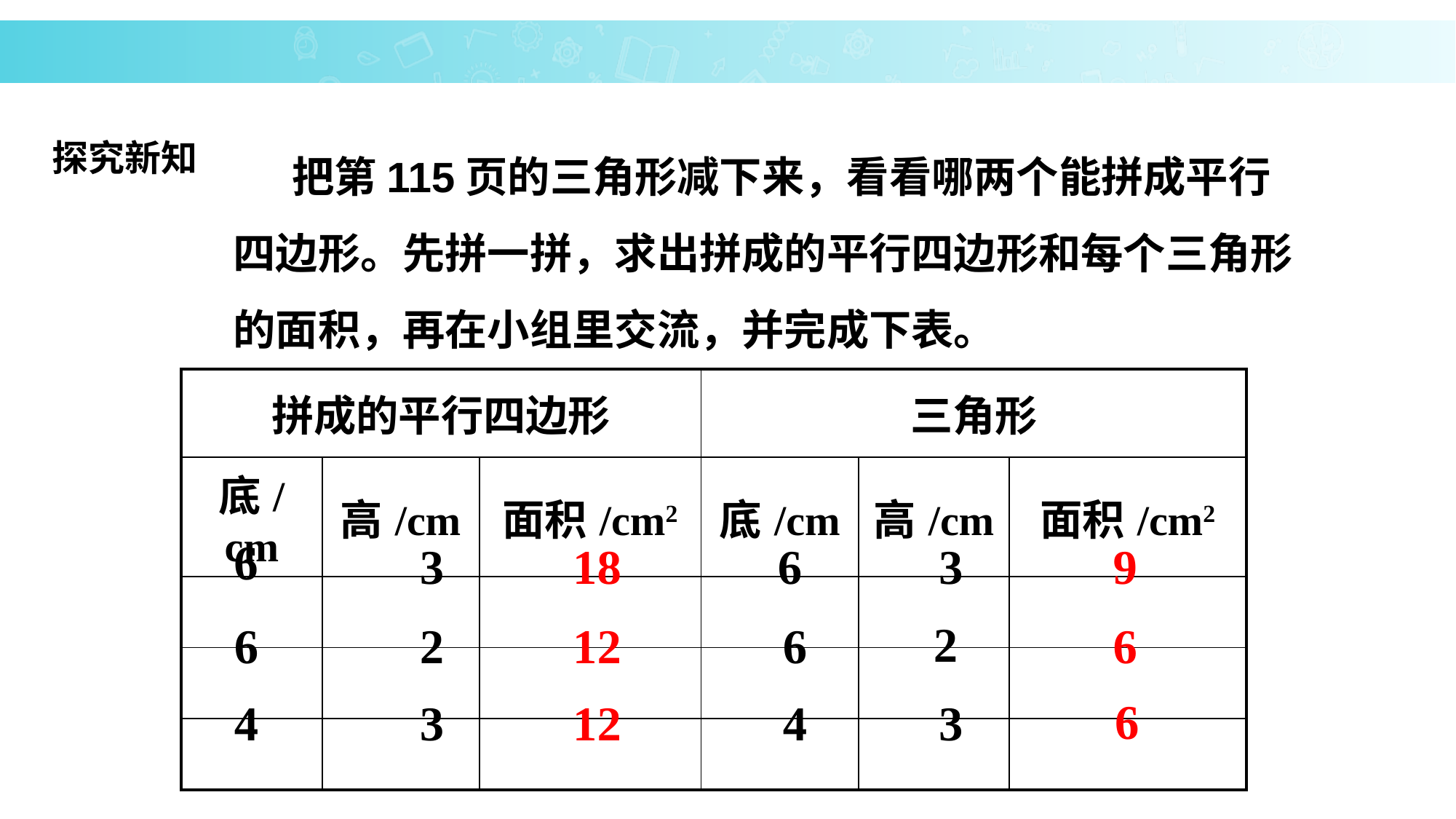

把第115页的三角形减下来，看看哪两个能拼成平行四边形。先拼一拼，求出拼成的平行四边形和每个三角形的面积，再在小组里交流，并完成下表。
探究新知
| 拼成的平行四边形 |  |  | 三角形 |  |  |
| --- | --- | --- | --- | --- | --- |
| 底/cm | 高/cm | 面积/cm2 | 底/cm | 高/cm | 面积/cm2 |
|  |  |  |  |  |  |
|  |  |  |  |  |  |
|  |  |  |  |  |  |
6
3
18
6
3
9
2
6
2
12
6
6
6
4
3
12
4
3